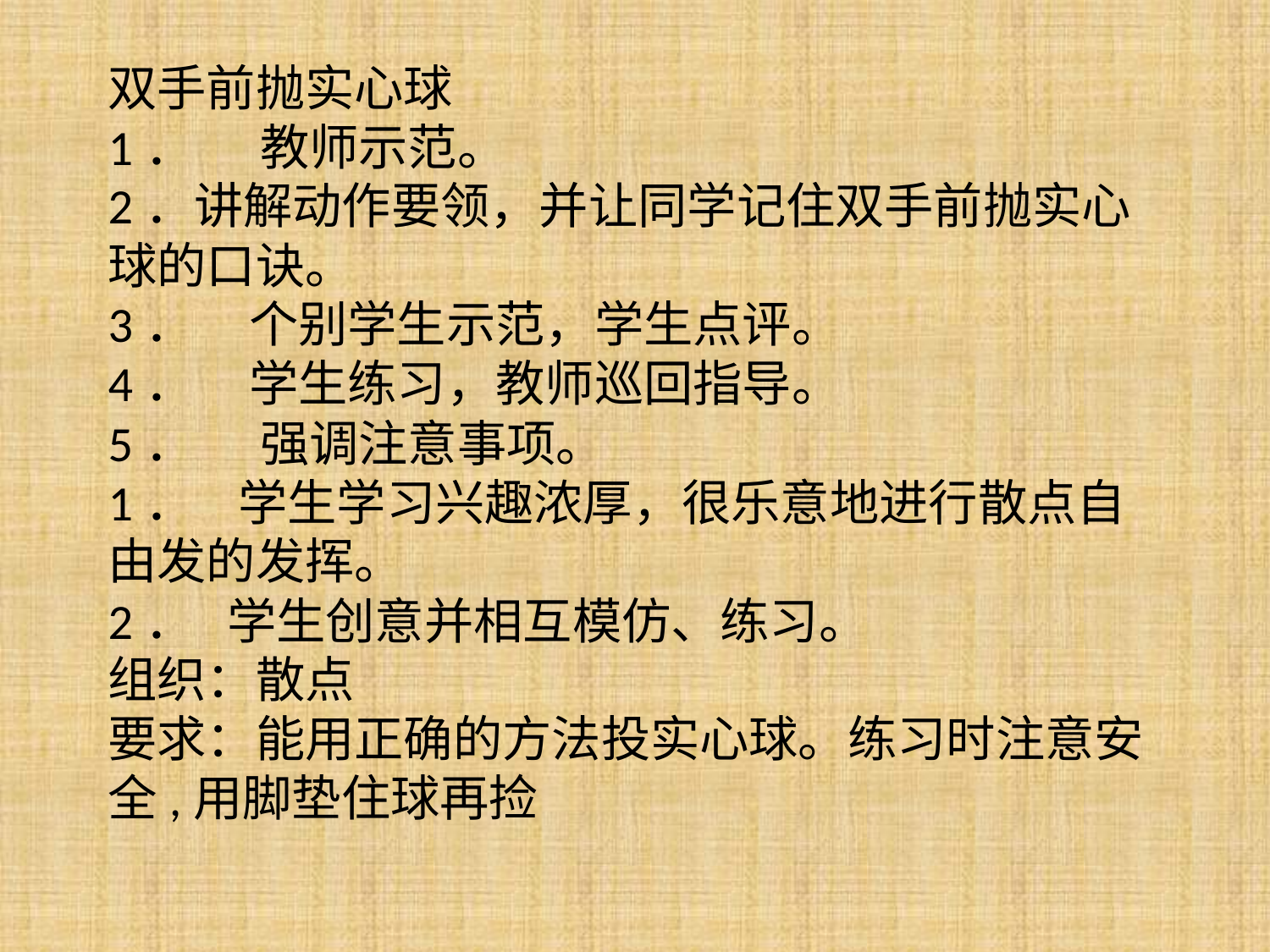

# 双手前抛实心球 1．      教师示范。 2．讲解动作要领，并让同学记住双手前抛实心球的口诀。 3．     个别学生示范，学生点评。 4．     学生练习，教师巡回指导。 5．      强调注意事项。 1．    学生学习兴趣浓厚，很乐意地进行散点自由发的发挥。 2．   学生创意并相互模仿、练习。 组织：散点 要求：能用正确的方法投实心球。练习时注意安全,用脚垫住球再捡